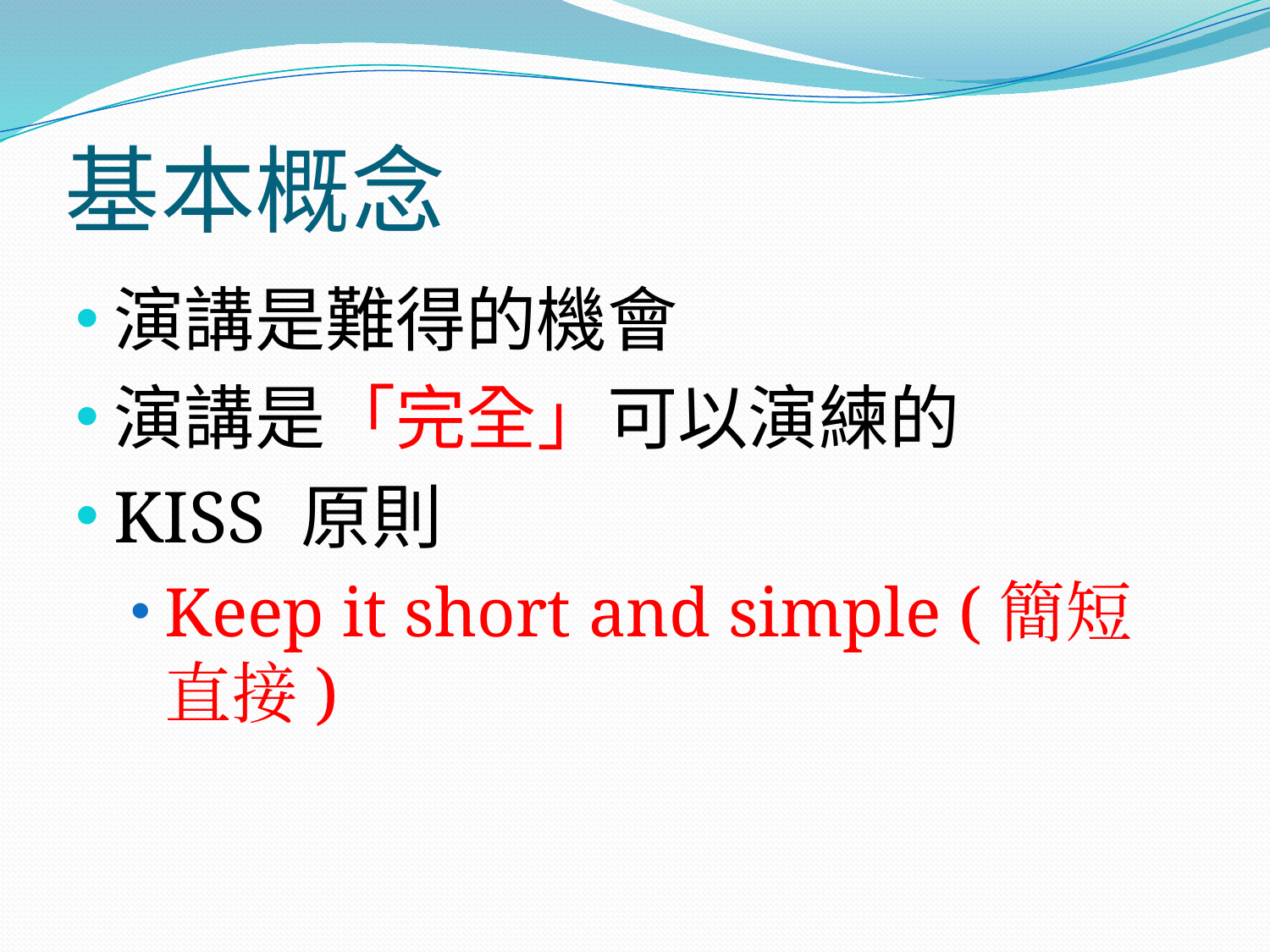

# 基本概念
演講是難得的機會
演講是「完全」可以演練的
KISS 原則
Keep it short and simple (簡短直接)